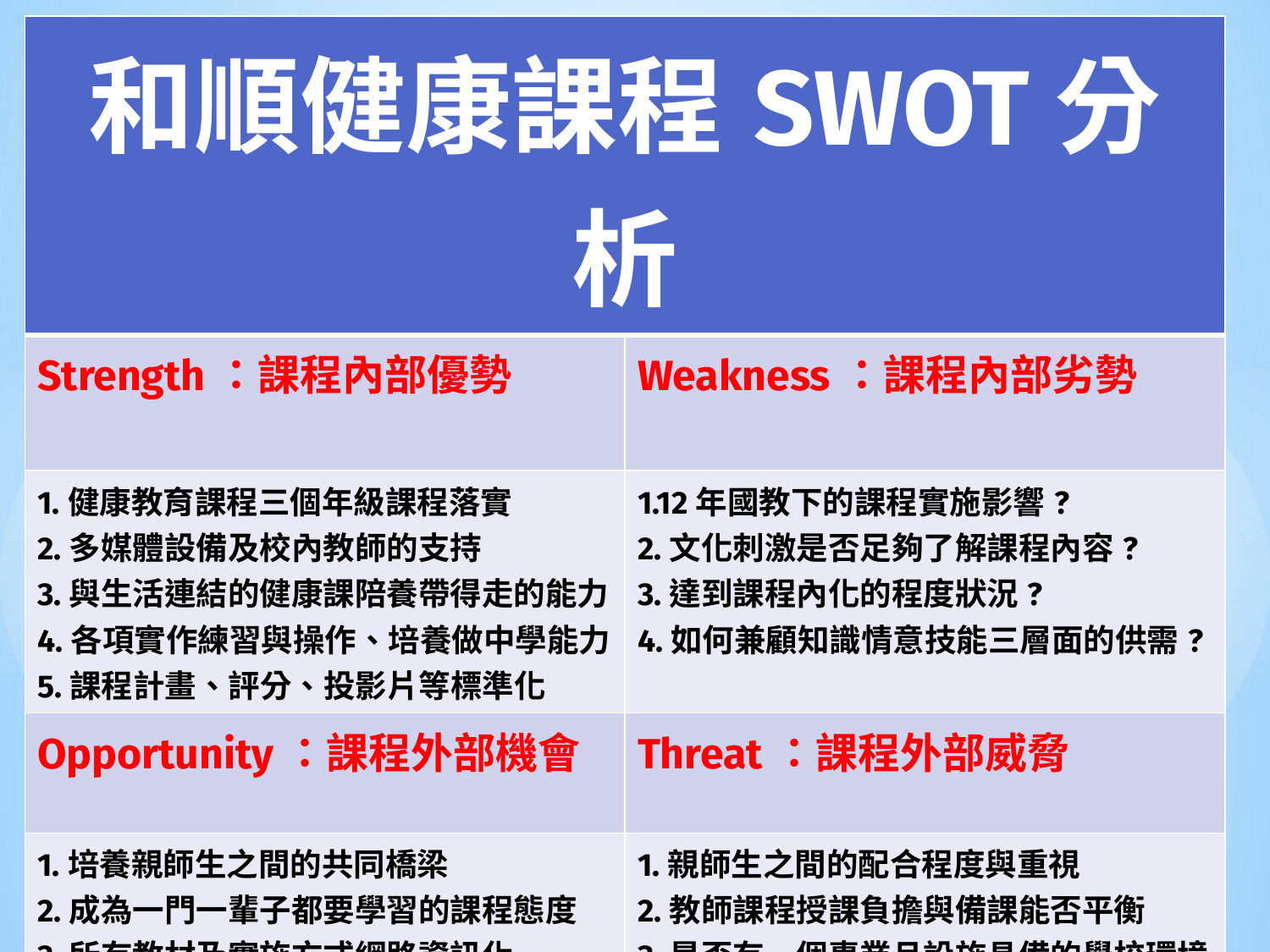

| 和順健康課程SWOT分析 |  |
| --- | --- |
| Strength：課程內部優勢 | Weakness：課程內部劣勢 |
| 1.健康教育課程三個年級課程落實 2.多媒體設備及校內教師的支持 3.與生活連結的健康課陪養帶得走的能力 4.各項實作練習與操作、培養做中學能力 5.課程計畫、評分、投影片等標準化 | 1.12年國教下的課程實施影響? 2.文化刺激是否足夠了解課程內容? 3.達到課程內化的程度狀況? 4.如何兼顧知識情意技能三層面的供需? |
| Opportunity：課程外部機會 | Threat：課程外部威脅 |
| 1.培養親師生之間的共同橋梁 2.成為一門一輩子都要學習的課程態度 3.所有教材及實施方式網路資訊化 4.建構一個完整的校本課程內容 5.從健康促進學校六大範疇實施 | 1.親師生之間的配合程度與重視 2.教師課程授課負擔與備課能否平衡 3.是否有一個專業且設施具備的學校環境 4.12年國教下的課程未來方向不確定性 |